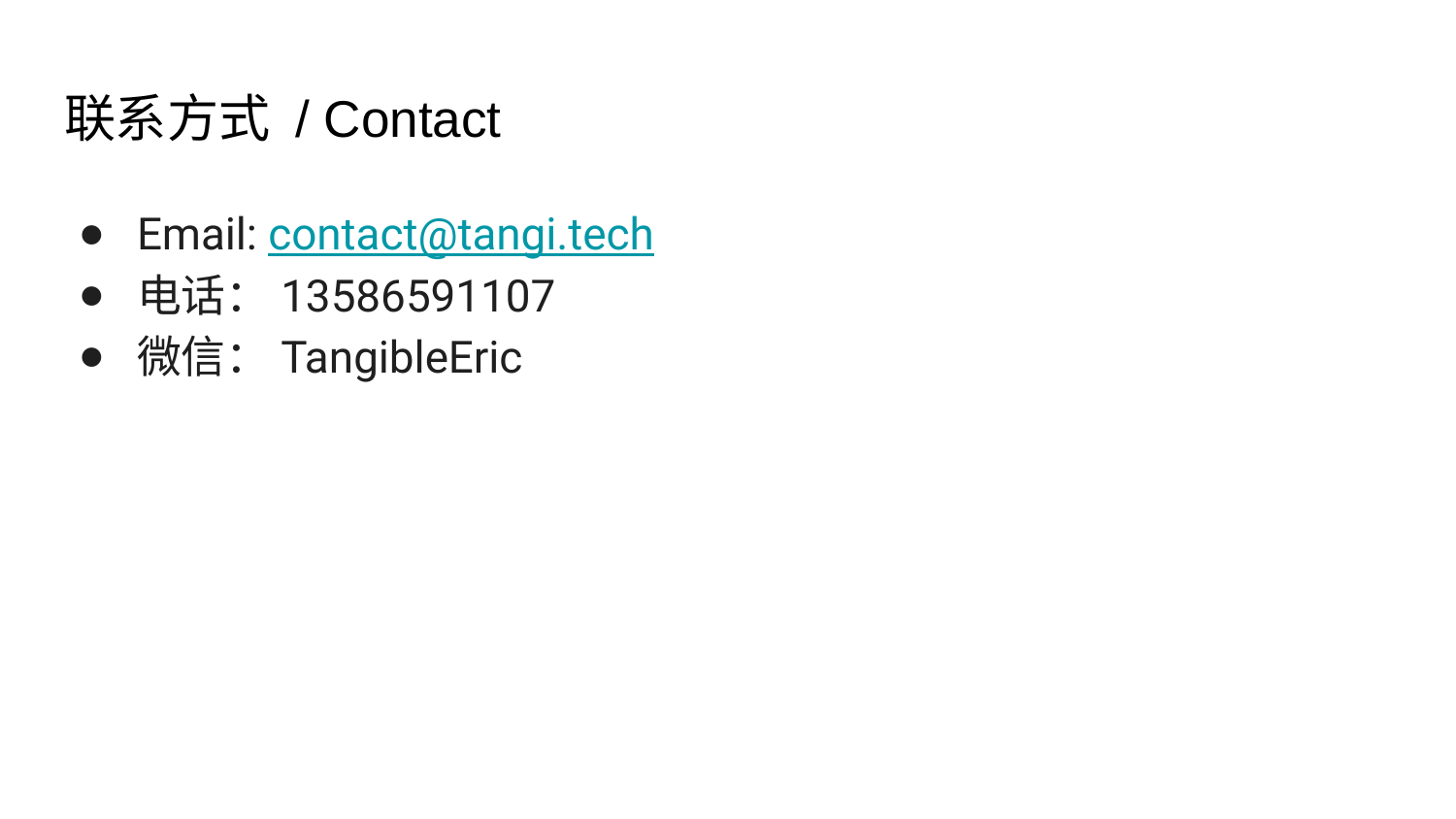

# 联系方式 / Contact
Email: contact@tangi.tech
电话：13586591107
微信：TangibleEric